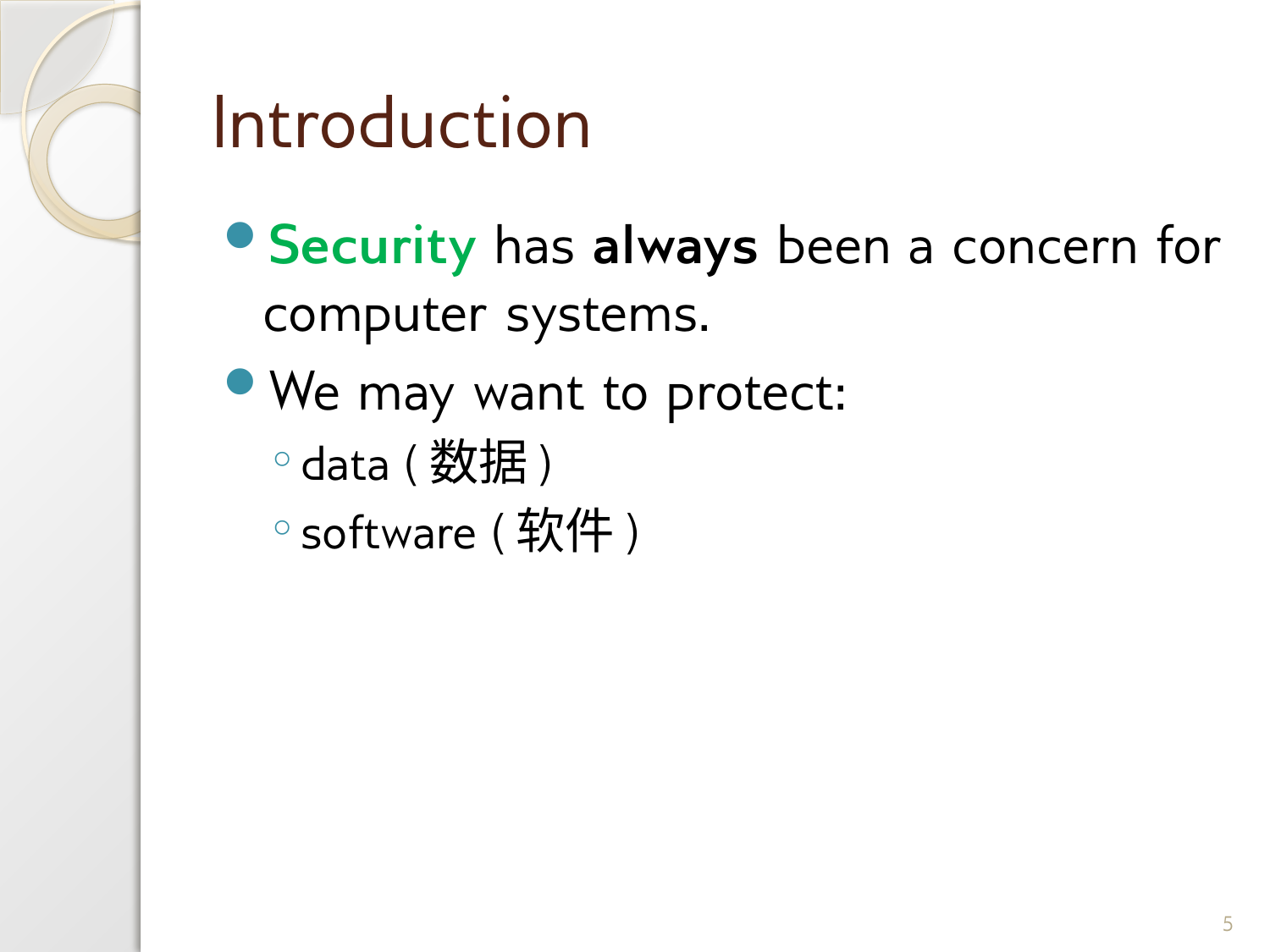

# Introduction
Security has always been a concern for computer systems.
We may want to protect:
data (数据)
software (软件)

5